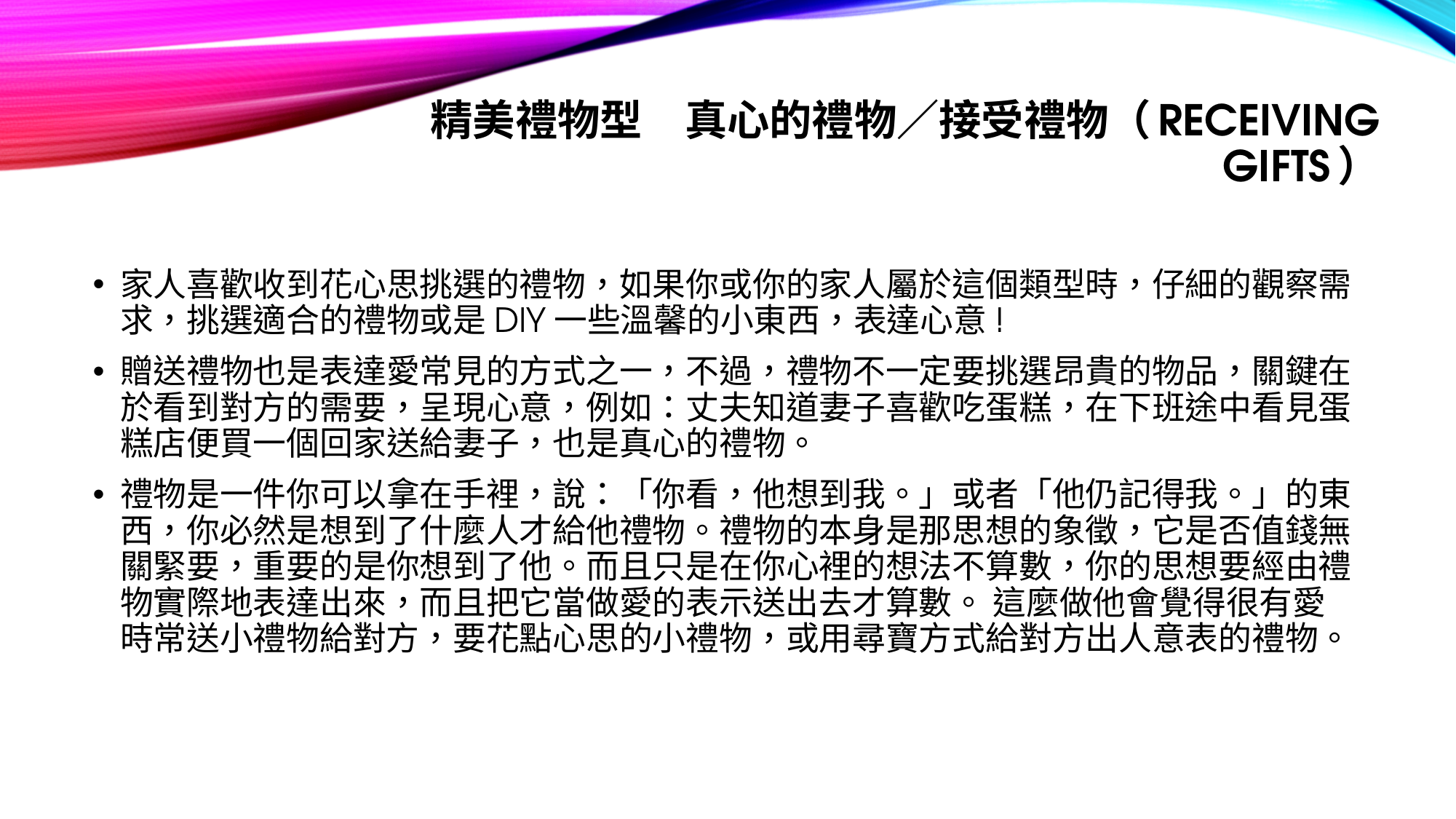

# 精美禮物型　真心的禮物／接受禮物（Receiving Gifts）
家人喜歡收到花心思挑選的禮物，如果你或你的家人屬於這個類型時，仔細的觀察需求，挑選適合的禮物或是DIY一些溫馨的小東西，表達心意!
贈送禮物也是表達愛常見的方式之一，不過，禮物不一定要挑選昂貴的物品，關鍵在於看到對方的需要，呈現心意，例如：丈夫知道妻子喜歡吃蛋糕，在下班途中看見蛋糕店便買一個回家送給妻子，也是真心的禮物。
禮物是一件你可以拿在手裡，說：「你看，他想到我。」或者「他仍記得我。」的東西，你必然是想到了什麼人才給他禮物。禮物的本身是那思想的象徵，它是否值錢無關緊要，重要的是你想到了他。而且只是在你心裡的想法不算數，你的思想要經由禮物實際地表達出來，而且把它當做愛的表示送出去才算數。 這麼做他會覺得很有愛 時常送小禮物給對方，要花點心思的小禮物，或用尋寶方式給對方出人意表的禮物。